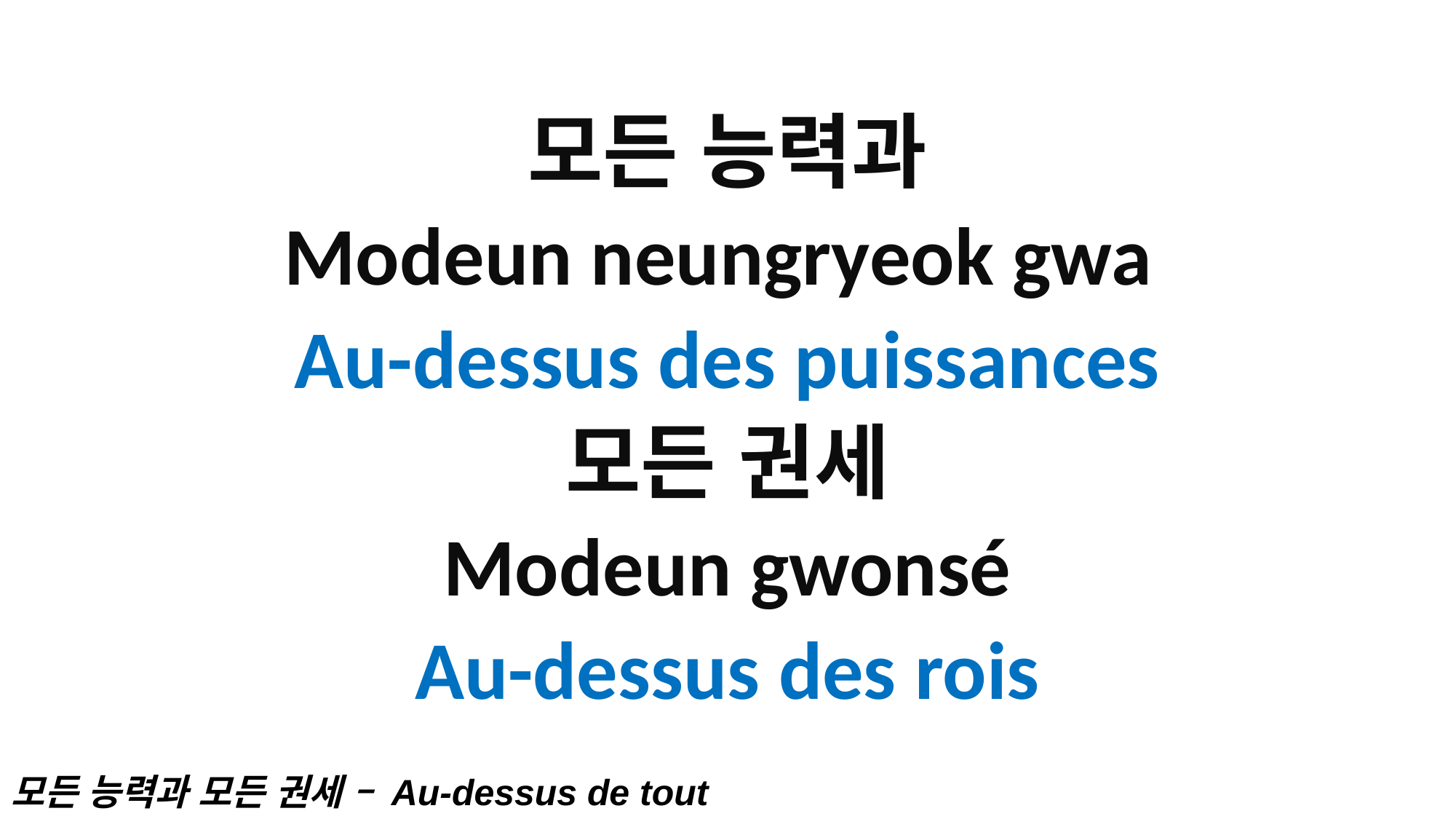

모든 능력과
Modeun neungryeok gwa
Au-dessus des puissances
모든 권세
Modeun gwonsé
Au-dessus des rois

모든 능력과 모든 권세 – Au-dessus de tout